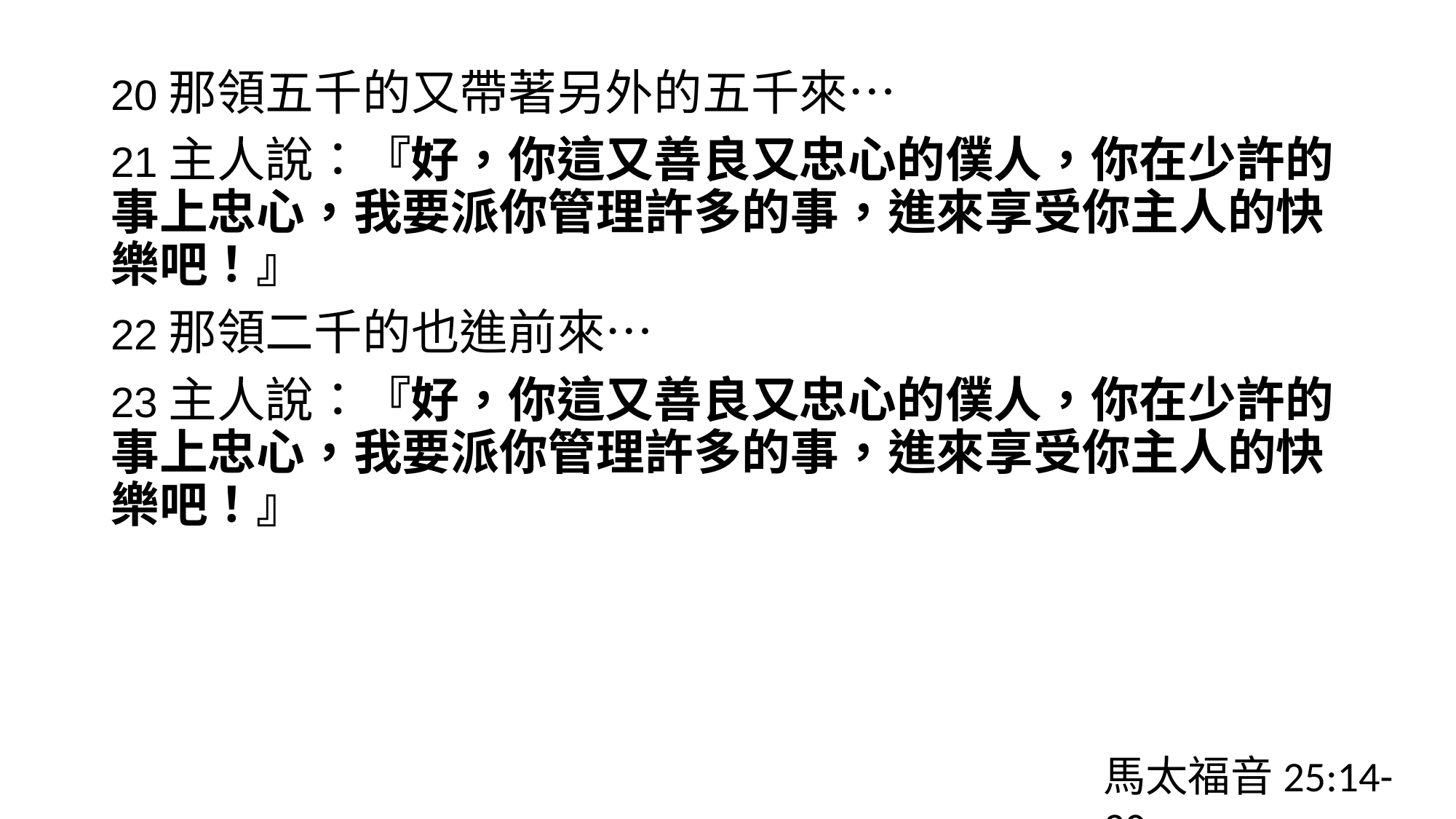

20那領五千的又帶著另外的五千來…
21主人說：『好，你這又善良又忠心的僕人，你在少許的事上忠心，我要派你管理許多的事，進來享受你主人的快樂吧！』
22那領二千的也進前來…
23主人說：『好，你這又善良又忠心的僕人，你在少許的事上忠心，我要派你管理許多的事，進來享受你主人的快樂吧！』

馬太福音25:14-30